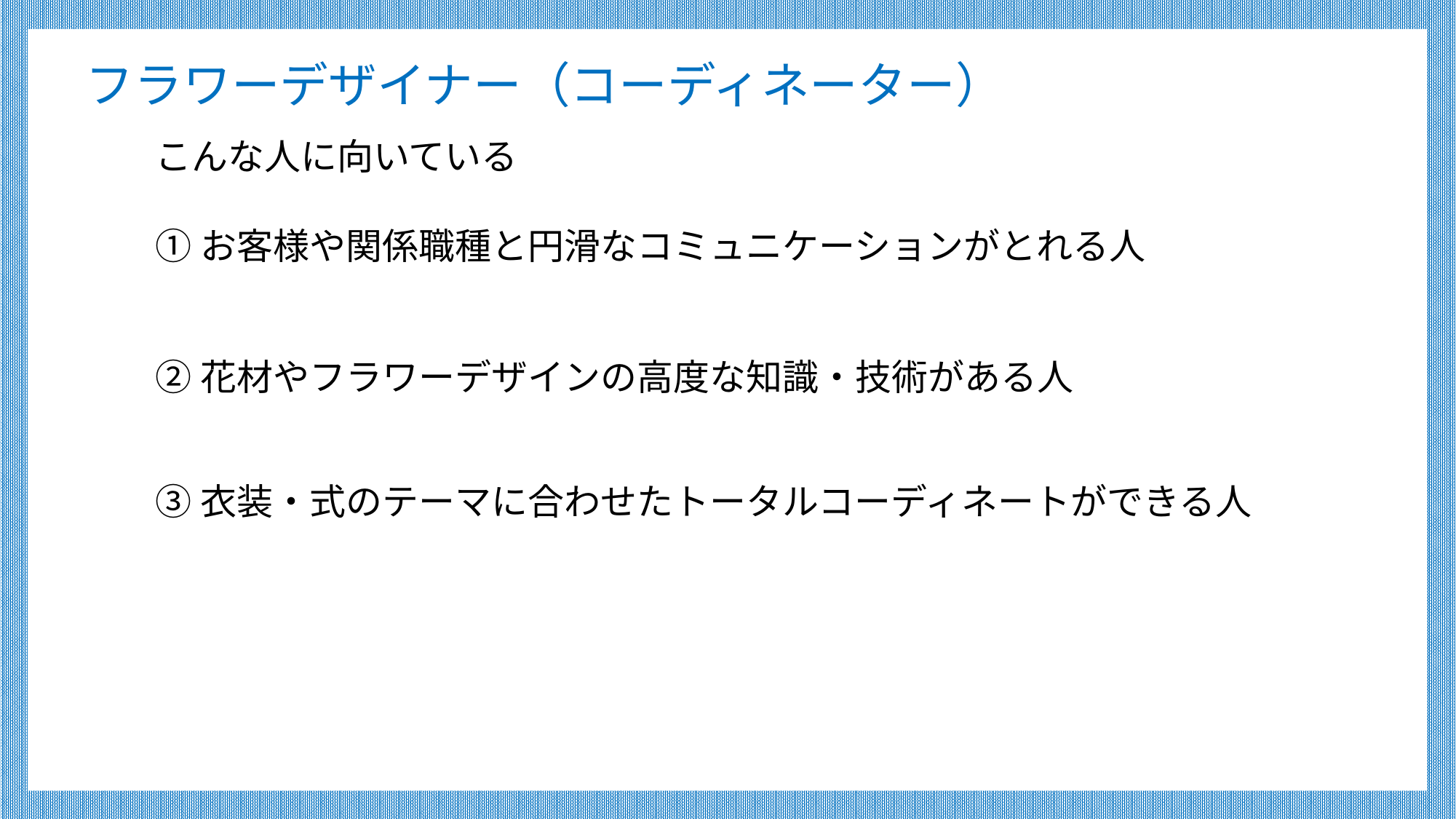

フラワーデザイナー（コーディネーター）
こんな人に向いている
①お客様や関係職種と円滑なコミュニケーションがとれる人
②花材やフラワーデザインの高度な知識・技術がある人

③衣装・式のテーマに合わせたトータルコーディネートができる人